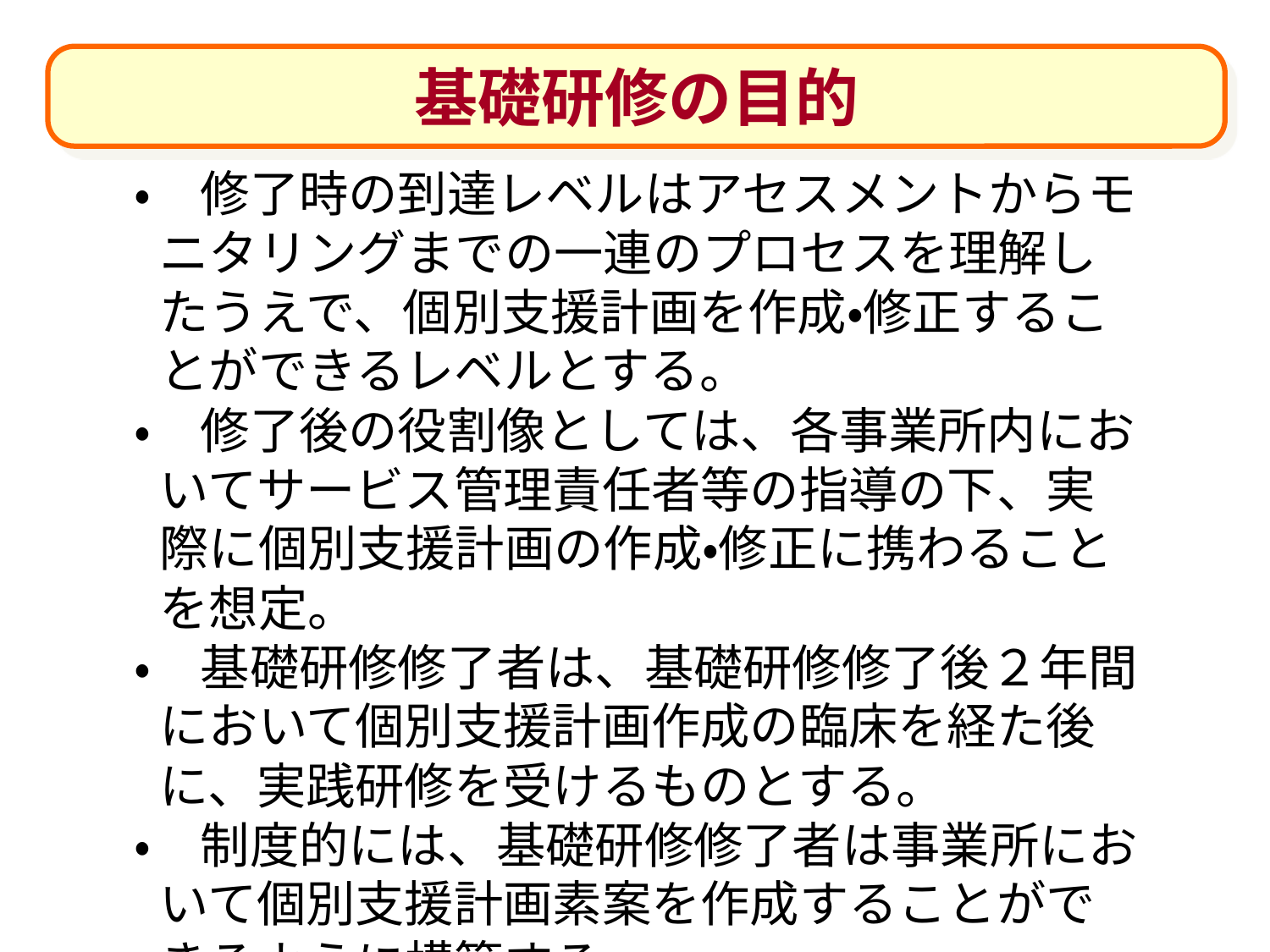

基礎研修の目的
・　修了時の到達レベルはアセスメントからモニタリングまでの一連のプロセスを理解したうえで、個別支援計画を作成・修正することができるレベルとする。
・　修了後の役割像としては、各事業所内においてサービス管理責任者等の指導の下、実際に個別支援計画の作成・修正に携わることを想定。
・　基礎研修修了者は、基礎研修修了後２年間において個別支援計画作成の臨床を経た後に、実践研修を受けるものとする。
・　制度的には、基礎研修修了者は事業所において個別支援計画素案を作成することができるように構築する。